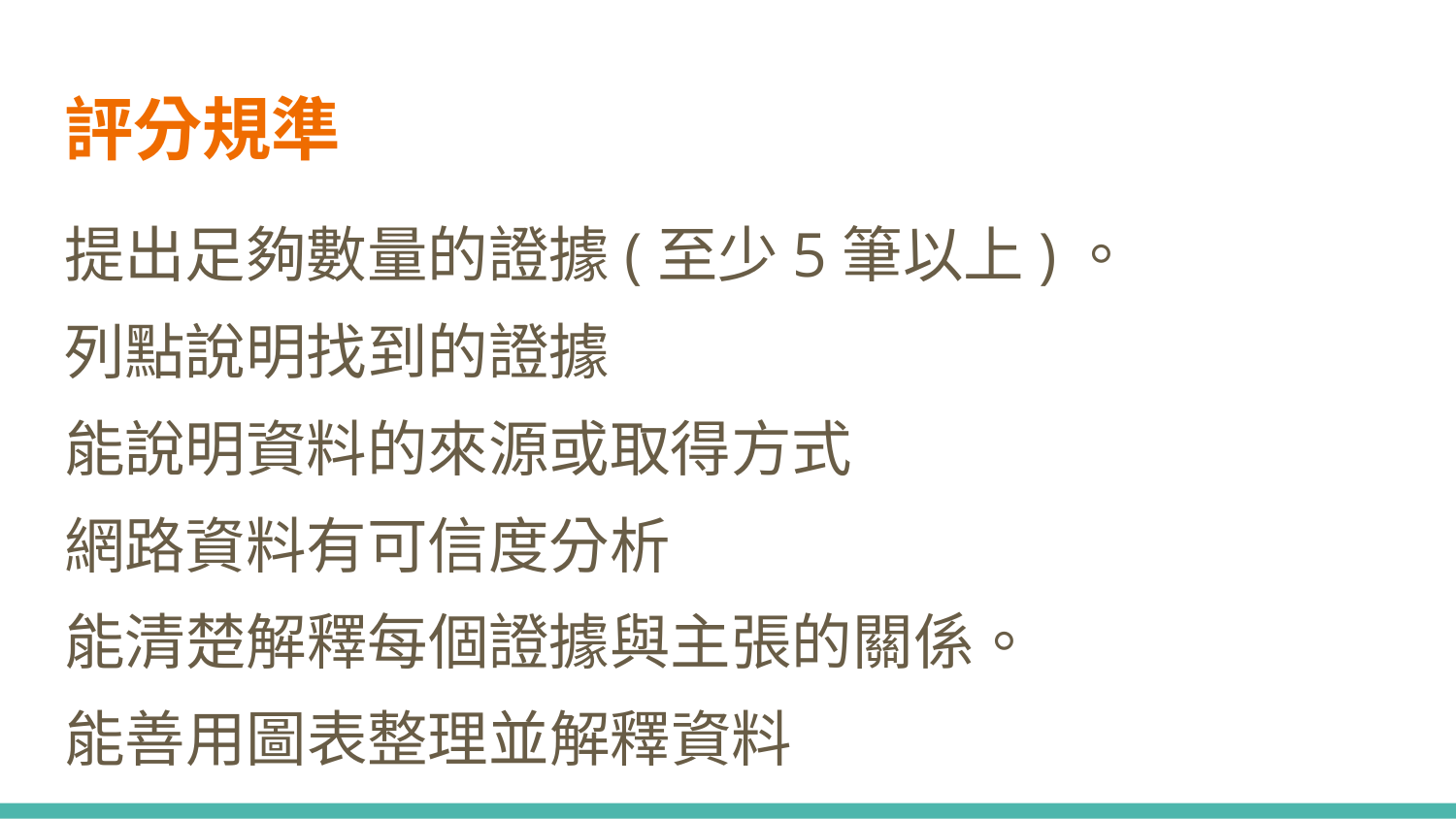

# 評分規準
提出足夠數量的證據(至少5筆以上)。
列點說明找到的證據
能說明資料的來源或取得方式
網路資料有可信度分析
能清楚解釋每個證據與主張的關係。
能善用圖表整理並解釋資料